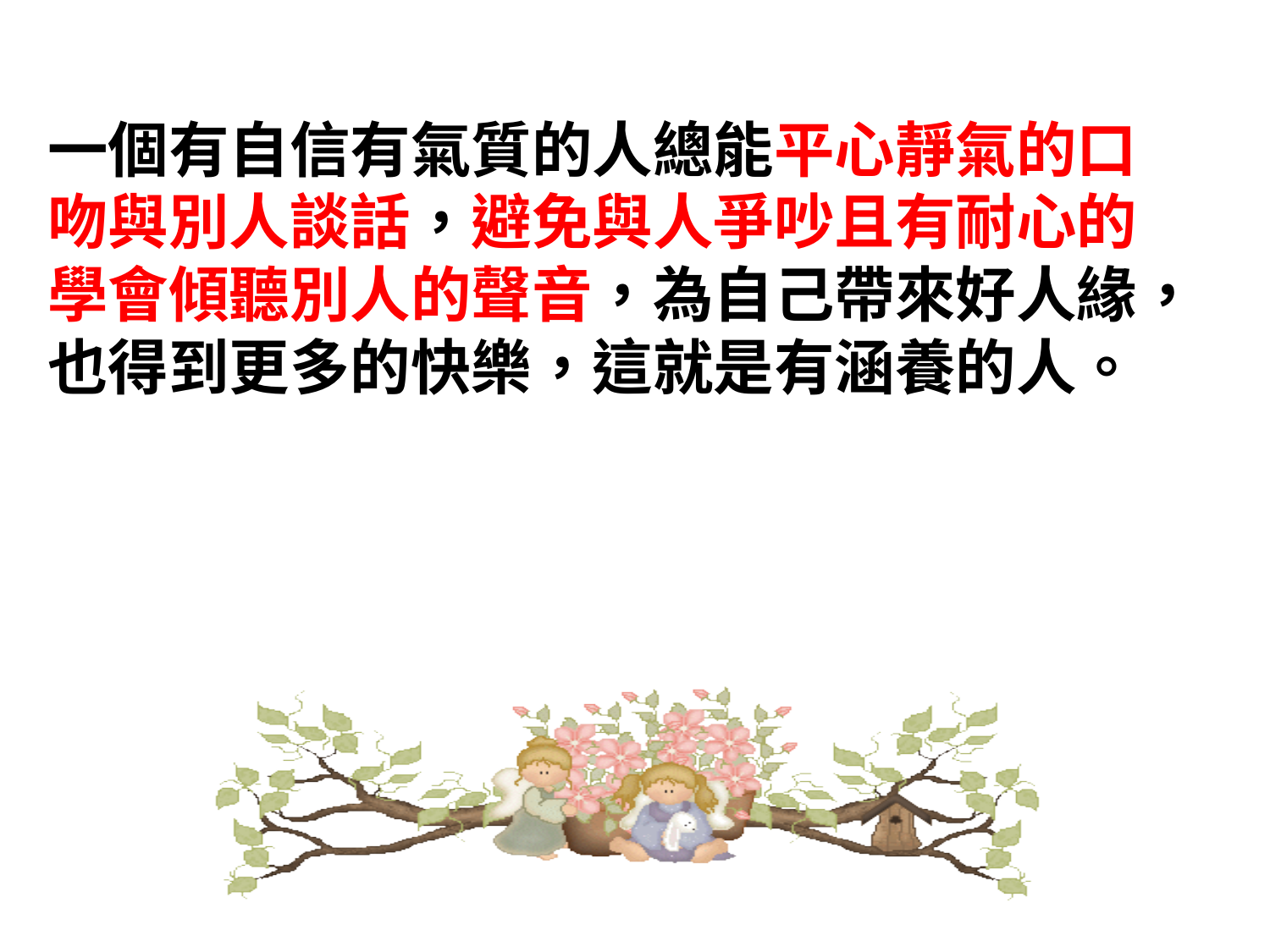

# 一個有自信有氣質的人總能平心靜氣的口吻與別人談話，避免與人爭吵且有耐心的學會傾聽別人的聲音，為自己帶來好人緣，也得到更多的快樂，這就是有涵養的人。